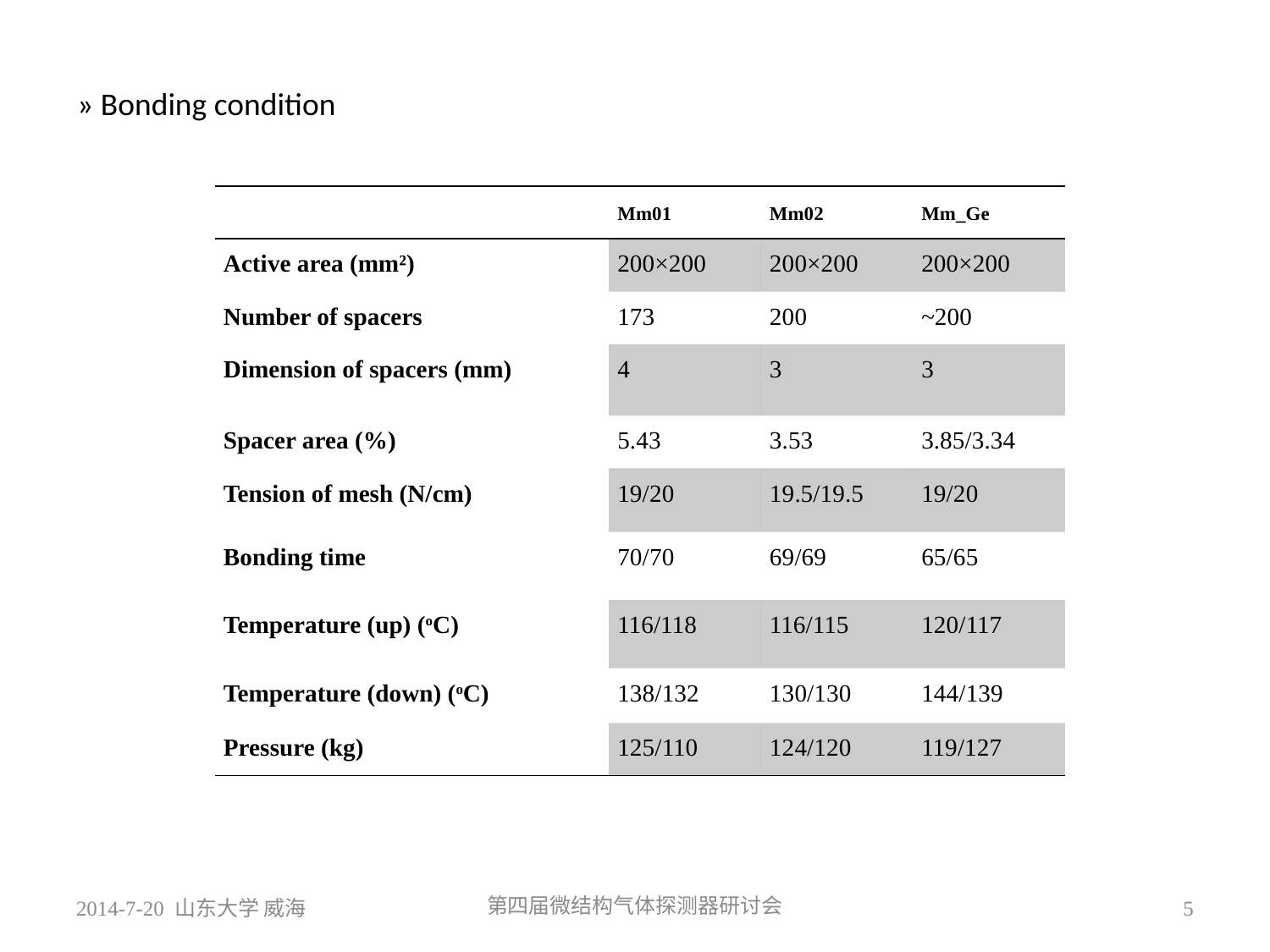

» Bonding condition
|  | Mm01 | Mm02 | Mm\_Ge |
| --- | --- | --- | --- |
| Active area (mm²) | 200×200 | 200×200 | 200×200 |
| Number of spacers | 173 | 200 | ~200 |
| Dimension of spacers (mm) | 4 | 3 | 3 |
| Spacer area (%) | 5.43 | 3.53 | 3.85/3.34 |
| Tension of mesh (N/cm) | 19/20 | 19.5/19.5 | 19/20 |
| Bonding time | 70/70 | 69/69 | 65/65 |
| Temperature (up) (oC) | 116/118 | 116/115 | 120/117 |
| Temperature (down) (oC) | 138/132 | 130/130 | 144/139 |
| Pressure (kg) | 125/110 | 124/120 | 119/127 |
2014-7-20 山东大学 威海
第四届微结构气体探测器研讨会
5